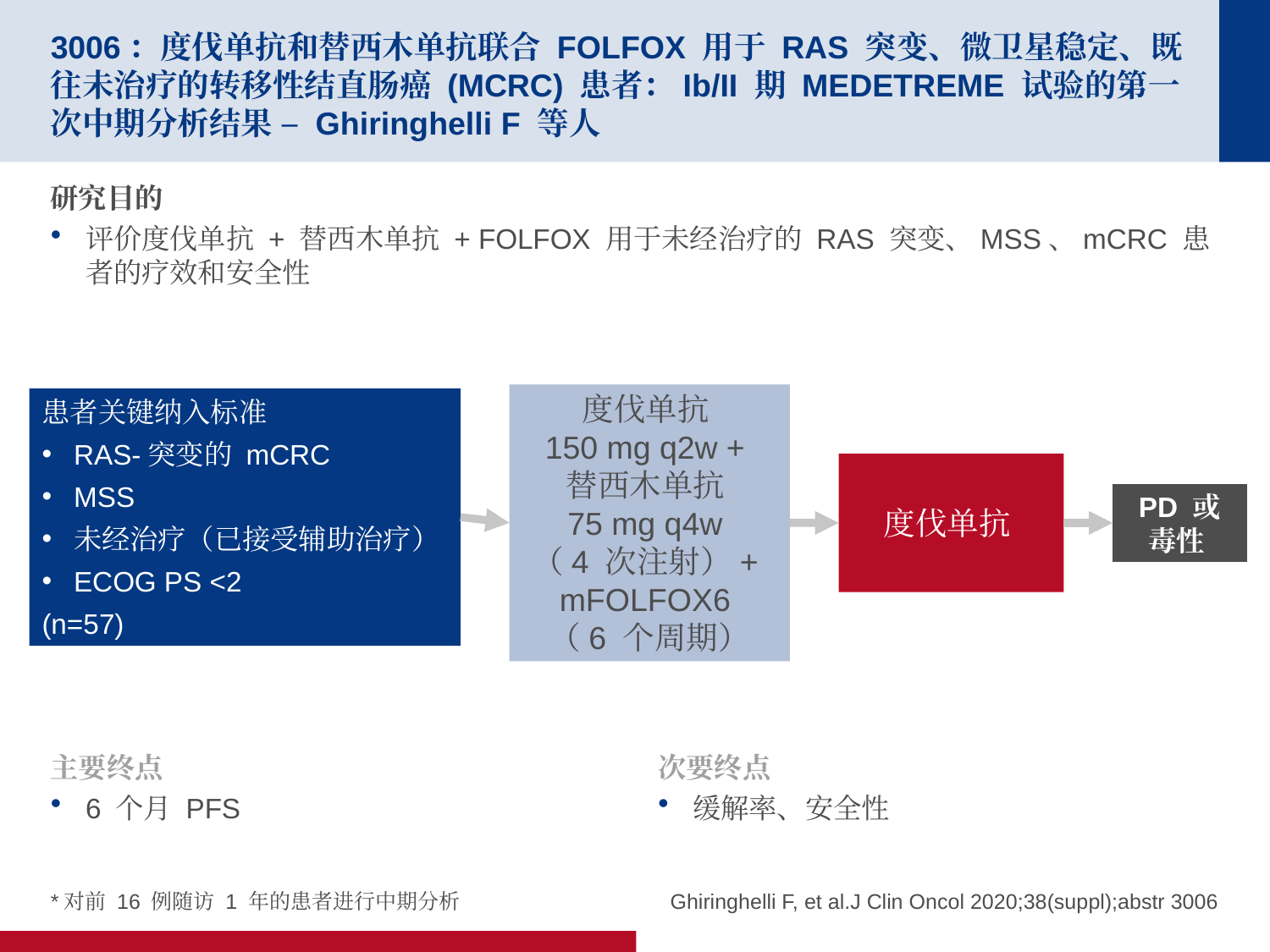

# 3006：度伐单抗和替西木单抗联合 FOLFOX 用于 RAS 突变、微卫星稳定、既往未治疗的转移性结直肠癌 (MCRC) 患者：Ib/II 期 MEDETREME 试验的第一次中期分析结果 – Ghiringhelli F 等人
研究目的
评价度伐单抗 + 替西木单抗 + FOLFOX 用于未经治疗的 RAS 突变、MSS、mCRC 患者的疗效和安全性
度伐单抗
150 mg q2w +
替西木单抗
75 mg q4w
（4 次注射）+
mFOLFOX6
（6 个周期）
患者关键纳入标准
RAS-突变的 mCRC
MSS
未经治疗（已接受辅助治疗）
ECOG PS <2
(n=57)
度伐单抗
PD 或毒性
主要终点
6 个月 PFS

次要终点
缓解率、安全性
*对前 16 例随访 1 年的患者进行中期分析
Ghiringhelli F, et al.J Clin Oncol 2020;38(suppl);abstr 3006